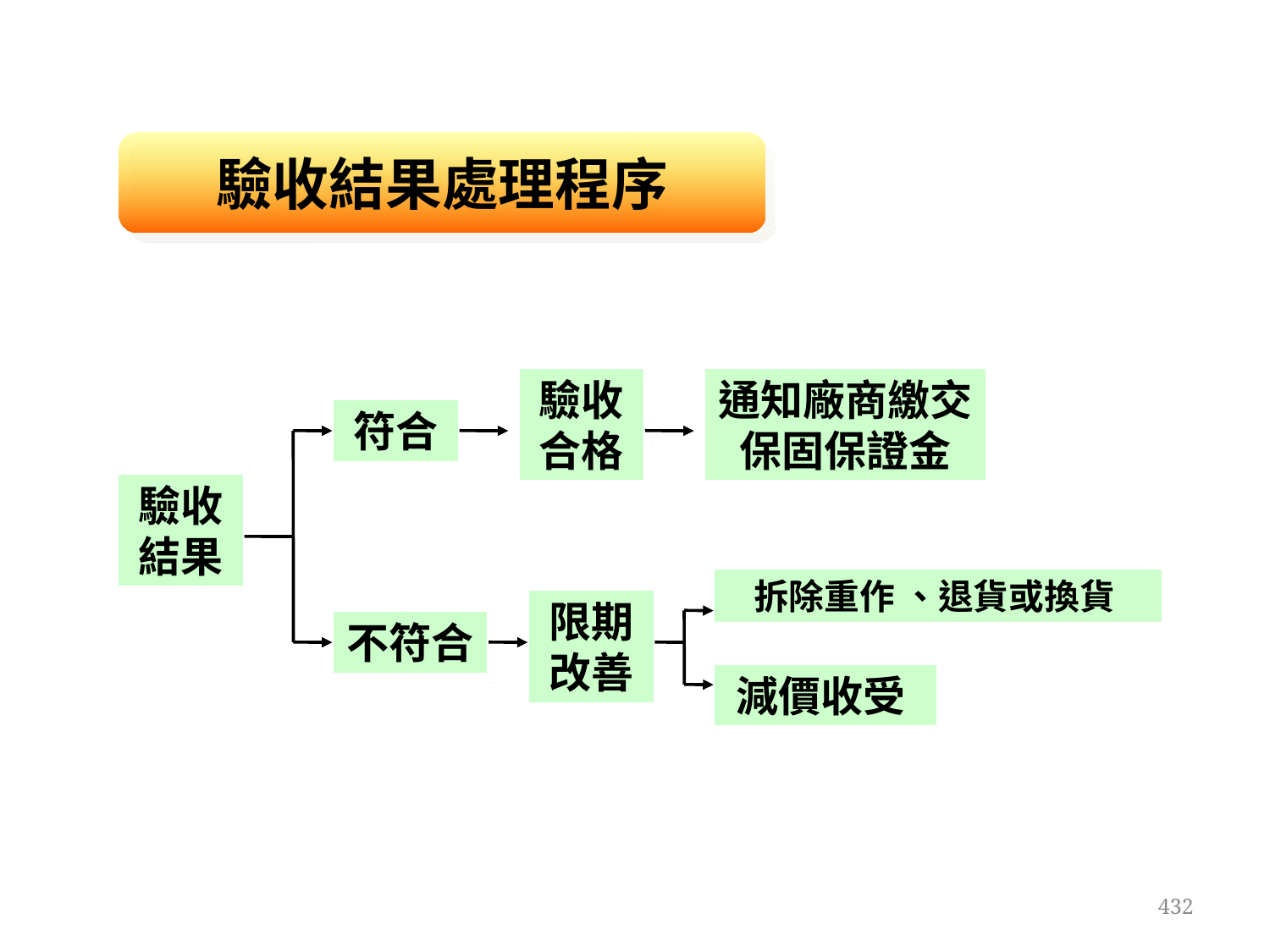

驗收結果處理程序
驗收合格
通知廠商繳交保固保證金
符合

驗收結果

拆除重作 、退貨或換貨
限期改善
不符合

減價收受

432